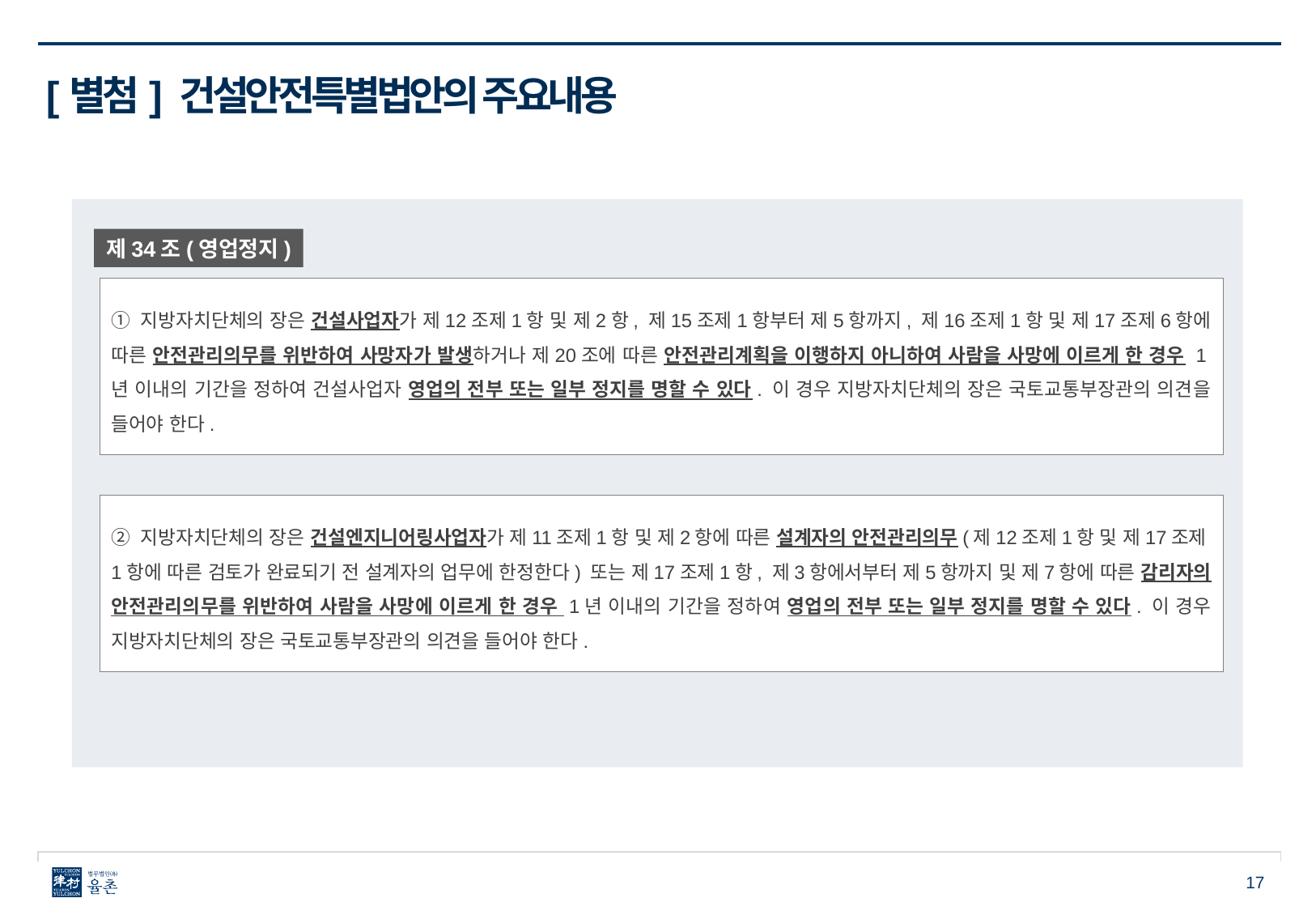

[별첨] 건설안전특별법안의 주요내용

제34조(영업정지)
① 지방자치단체의 장은 건설사업자가 제12조제1항 및 제2항, 제15조제1항부터 제5항까지, 제16조제1항 및 제17조제6항에 따른 안전관리의무를 위반하여 사망자가 발생하거나 제20조에 따른 안전관리계획을 이행하지 아니하여 사람을 사망에 이르게 한 경우 1년 이내의 기간을 정하여 건설사업자 영업의 전부 또는 일부 정지를 명할 수 있다. 이 경우 지방자치단체의 장은 국토교통부장관의 의견을 들어야 한다.
② 지방자치단체의 장은 건설엔지니어링사업자가 제11조제1항 및 제2항에 따른 설계자의 안전관리의무(제12조제1항 및 제17조제1항에 따른 검토가 완료되기 전 설계자의 업무에 한정한다) 또는 제17조제1항, 제3항에서부터 제5항까지 및 제7항에 따른 감리자의 안전관리의무를 위반하여 사람을 사망에 이르게 한 경우 1년 이내의 기간을 정하여 영업의 전부 또는 일부 정지를 명할 수 있다. 이 경우 지방자치단체의 장은 국토교통부장관의 의견을 들어야 한다.
17